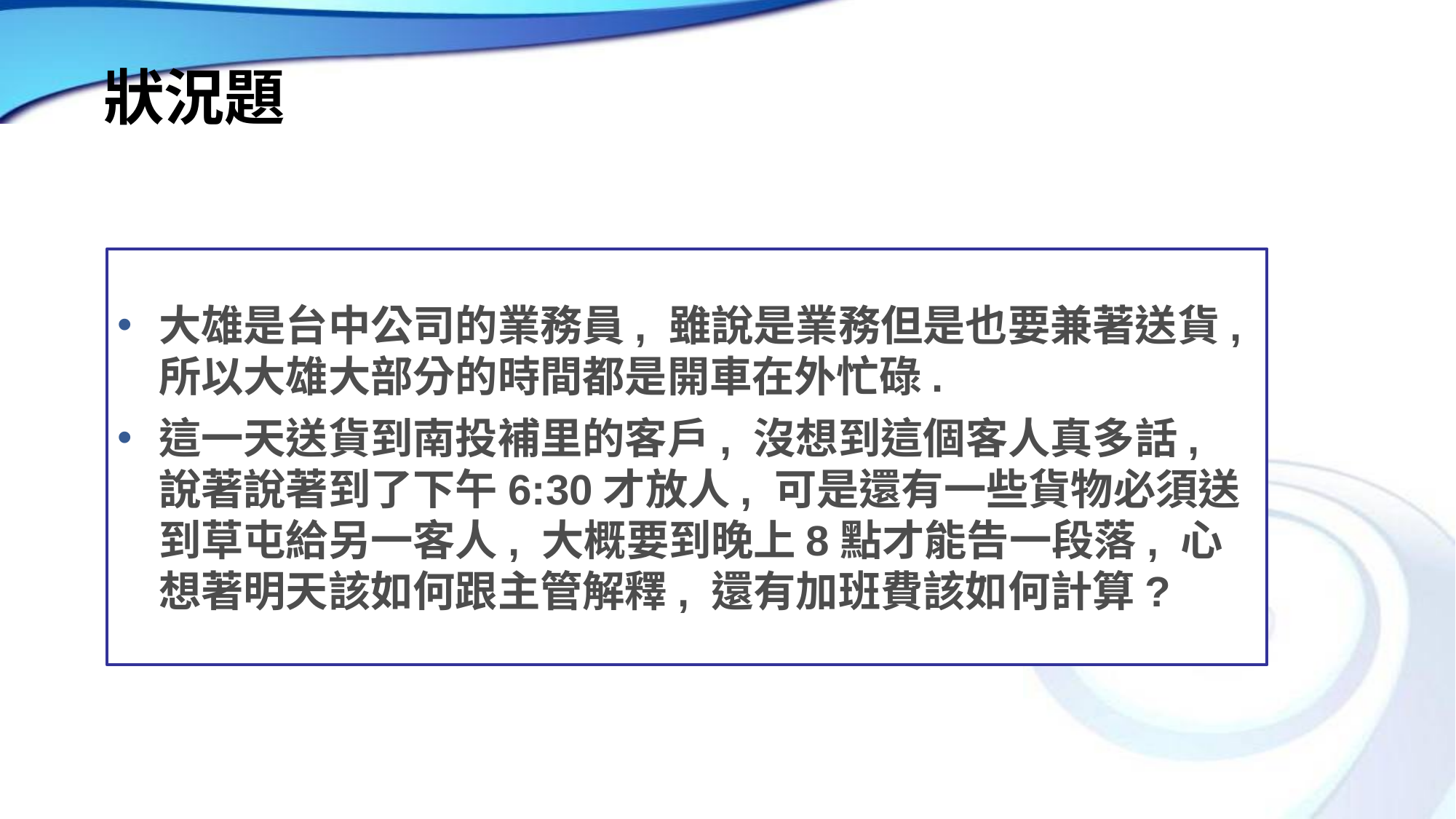

# 狀況題
大雄是台中公司的業務員, 雖說是業務但是也要兼著送貨, 所以大雄大部分的時間都是開車在外忙碌.
這一天送貨到南投補里的客戶, 沒想到這個客人真多話, 說著說著到了下午6:30才放人, 可是還有一些貨物必須送到草屯給另一客人, 大概要到晚上8點才能告一段落, 心想著明天該如何跟主管解釋, 還有加班費該如何計算?